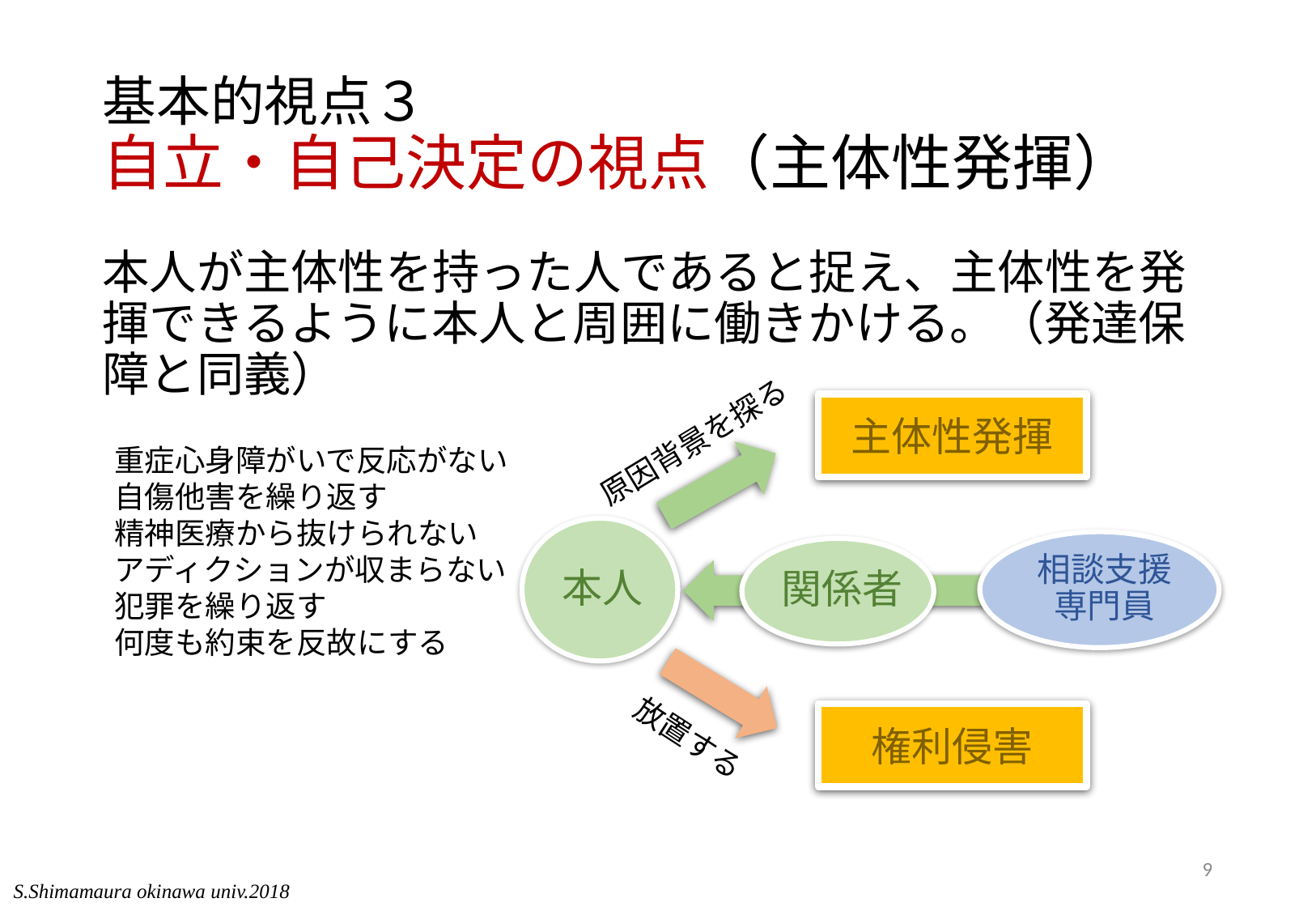

# 基本的視点３ 自立・自己決定の視点（主体性発揮）
本人が主体性を持った人であると捉え、主体性を発揮できるように本人と周囲に働きかける。（発達保障と同義）

主体性発揮
原因背景を探る
重症心身障がいで反応がない
自傷他害を繰り返す
精神医療から抜けられない
アディクションが収まらない
犯罪を繰り返す
何度も約束を反故にする

本人

相談支援専門員

関係者

権利侵害
放置する
9
S.Shimamaura okinawa univ.2018